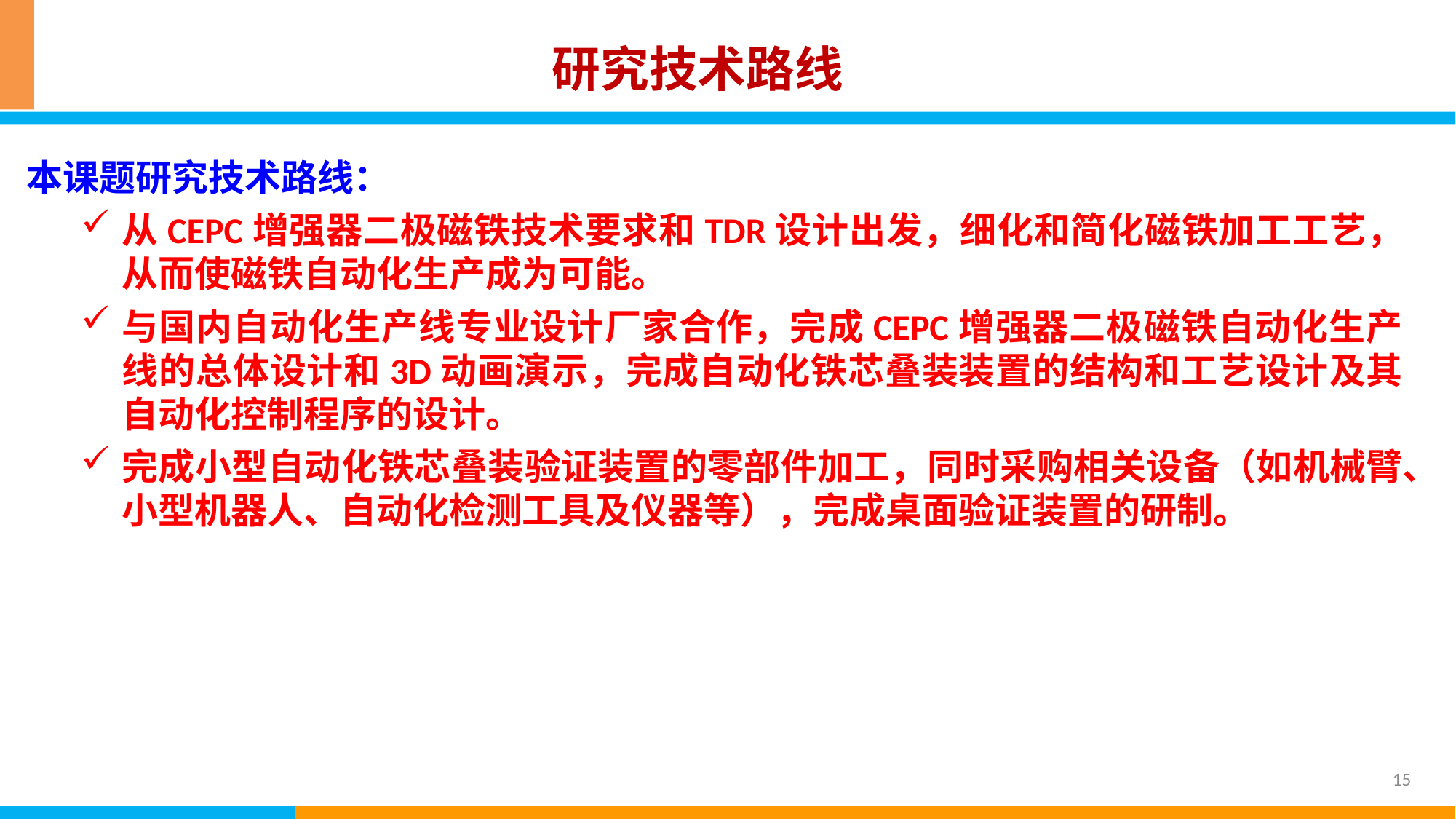

研究技术路线
本课题研究技术路线：
从CEPC增强器二极磁铁技术要求和TDR设计出发，细化和简化磁铁加工工艺，从而使磁铁自动化生产成为可能。
与国内自动化生产线专业设计厂家合作，完成CEPC增强器二极磁铁自动化生产线的总体设计和3D动画演示，完成自动化铁芯叠装装置的结构和工艺设计及其自动化控制程序的设计。
完成小型自动化铁芯叠装验证装置的零部件加工，同时采购相关设备（如机械臂、小型机器人、自动化检测工具及仪器等），完成桌面验证装置的研制。
15